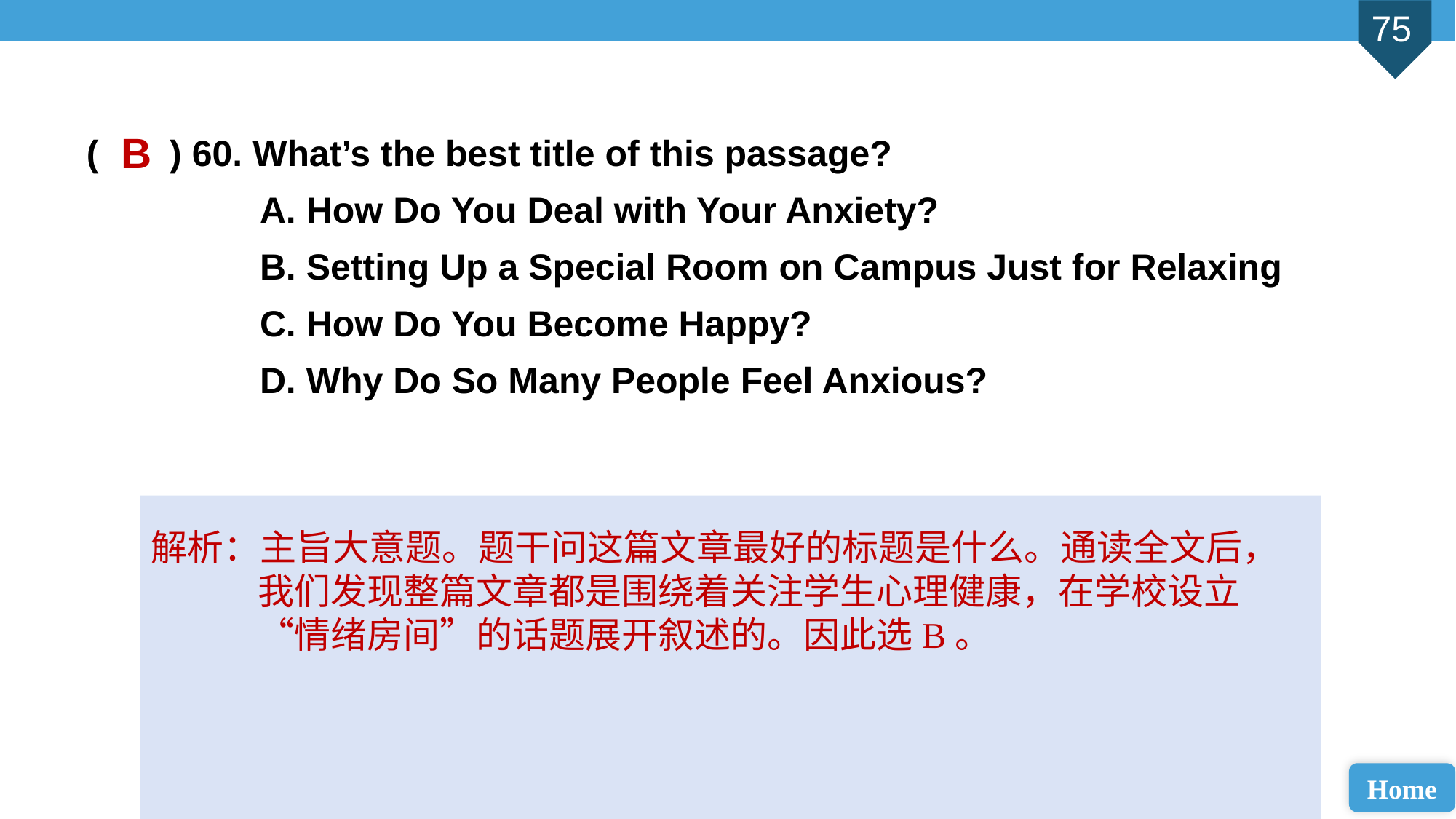

(       ) 60. What’s the best title of this passage?
                 A. How Do You Deal with Your Anxiety?
                 B. Setting Up a Special Room on Campus Just for Relaxing
                 C. How Do You Become Happy?
                 D. Why Do So Many People Feel Anxious?
B

解析：主旨大意题。题干问这篇文章最好的标题是什么。通读全文后，我们发现整篇文章都是围绕着关注学生心理健康，在学校设立“情绪房间”的话题展开叙述的。因此选B。